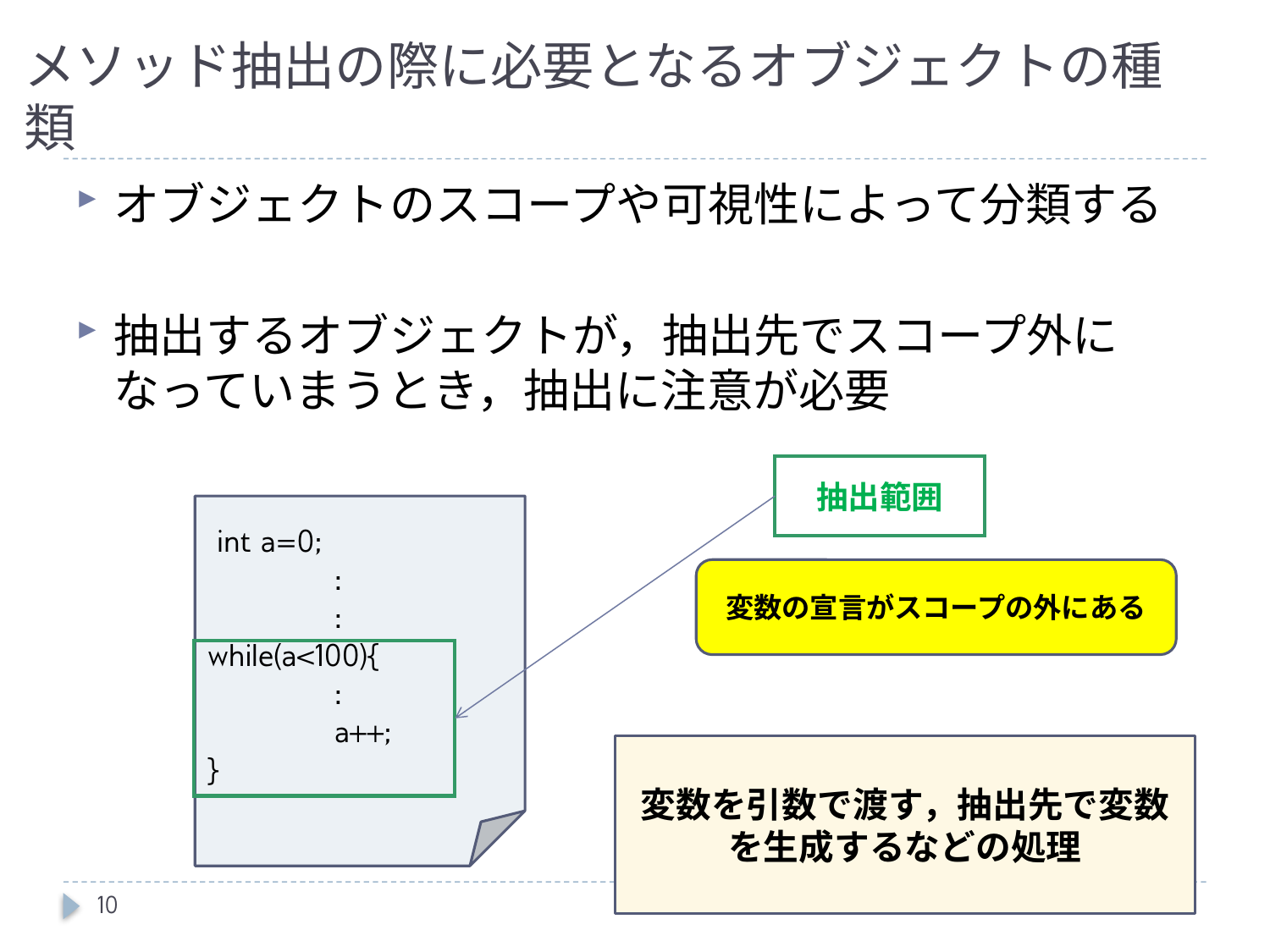

# メソッド抽出の際に必要となるオブジェクトの種類
オブジェクトのスコープや可視性によって分類する

抽出するオブジェクトが，抽出先でスコープ外になっていまうとき，抽出に注意が必要
抽出範囲
 int a=0;
	:
	:
while(a<100){
	:
	a++;
}
変数の宣言がスコープの外にある

変数を引数で渡す，抽出先で変数を生成するなどの処理
10